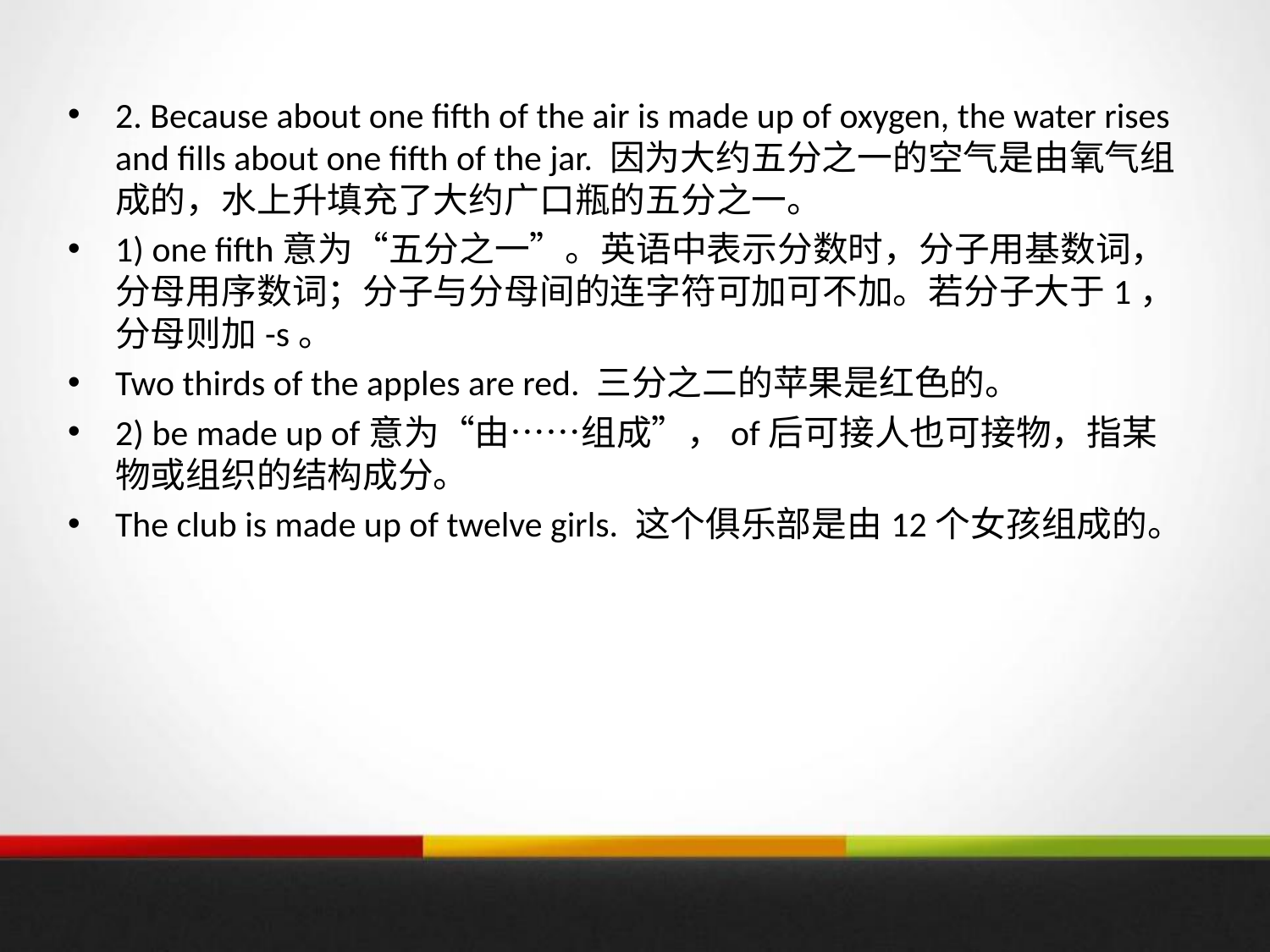

2. Because about one fifth of the air is made up of oxygen, the water rises and fills about one fifth of the jar. 因为大约五分之一的空气是由氧气组成的，水上升填充了大约广口瓶的五分之一。
1) one fifth意为“五分之一”。英语中表示分数时，分子用基数词，分母用序数词；分子与分母间的连字符可加可不加。若分子大于1，分母则加-s。
Two thirds of the apples are red. 三分之二的苹果是红色的。
2) be made up of意为“由……组成”，of后可接人也可接物，指某物或组织的结构成分。
The club is made up of twelve girls. 这个俱乐部是由12个女孩组成的。